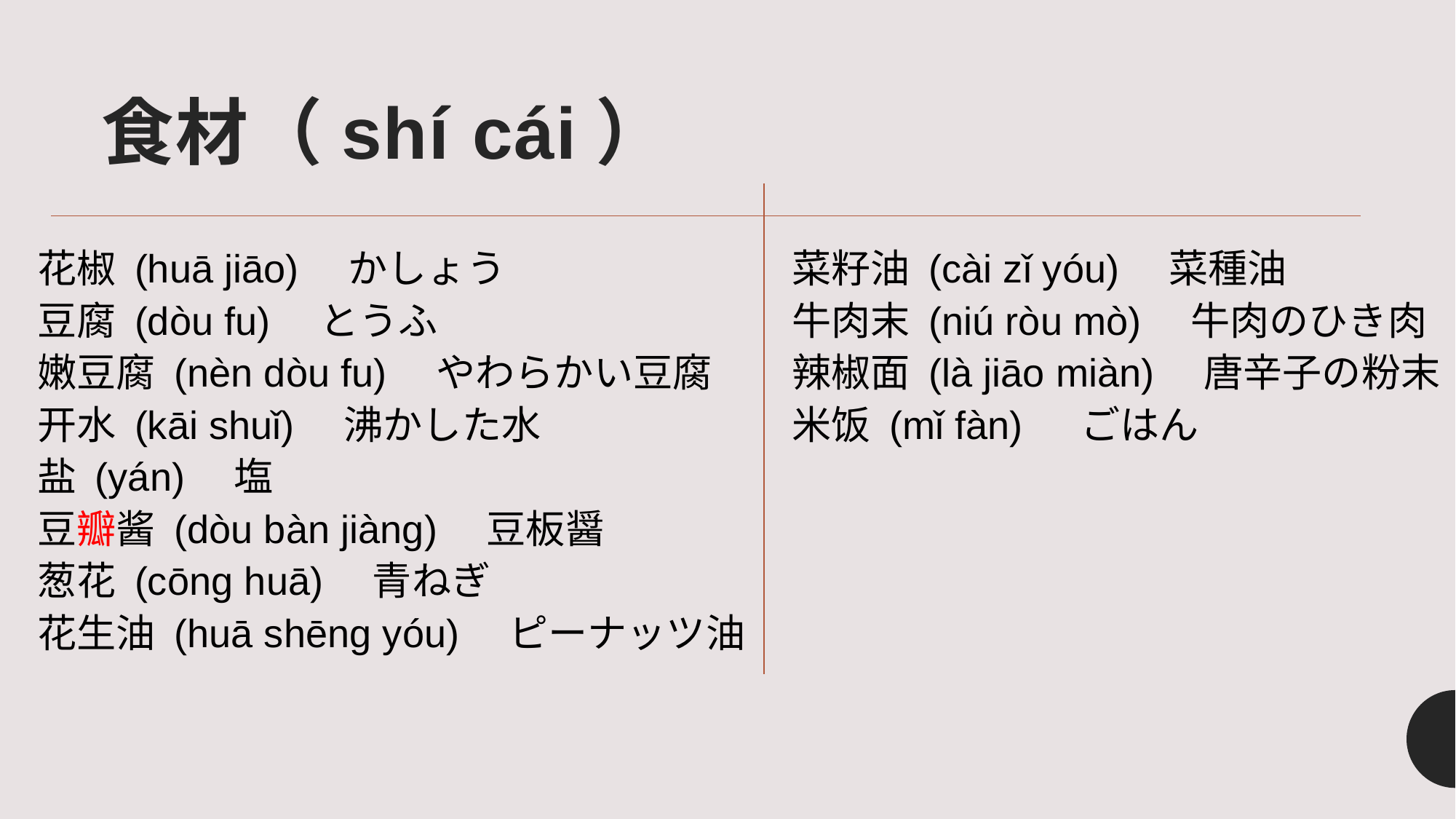

# 食材（shí cái）
花椒 (huā jiāo)　かしょう
豆腐 (dòu fu)　とうふ
嫩豆腐 (nèn dòu fu)　やわらかい豆腐
开水 (kāi shuǐ)　沸かした水
盐 (yán)　塩
豆瓣酱 (dòu bàn jiàng)　豆板醤
葱花 (cōng huā)　青ねぎ
花生油 (huā shēng yóu)　ピーナッツ油

菜籽油 (cài zǐ yóu)　菜種油
牛肉末 (niú ròu mò)　牛肉のひき肉
辣椒面 (là jiāo miàn)　唐辛子の粉末
米饭 (mǐ fàn)　 ごはん